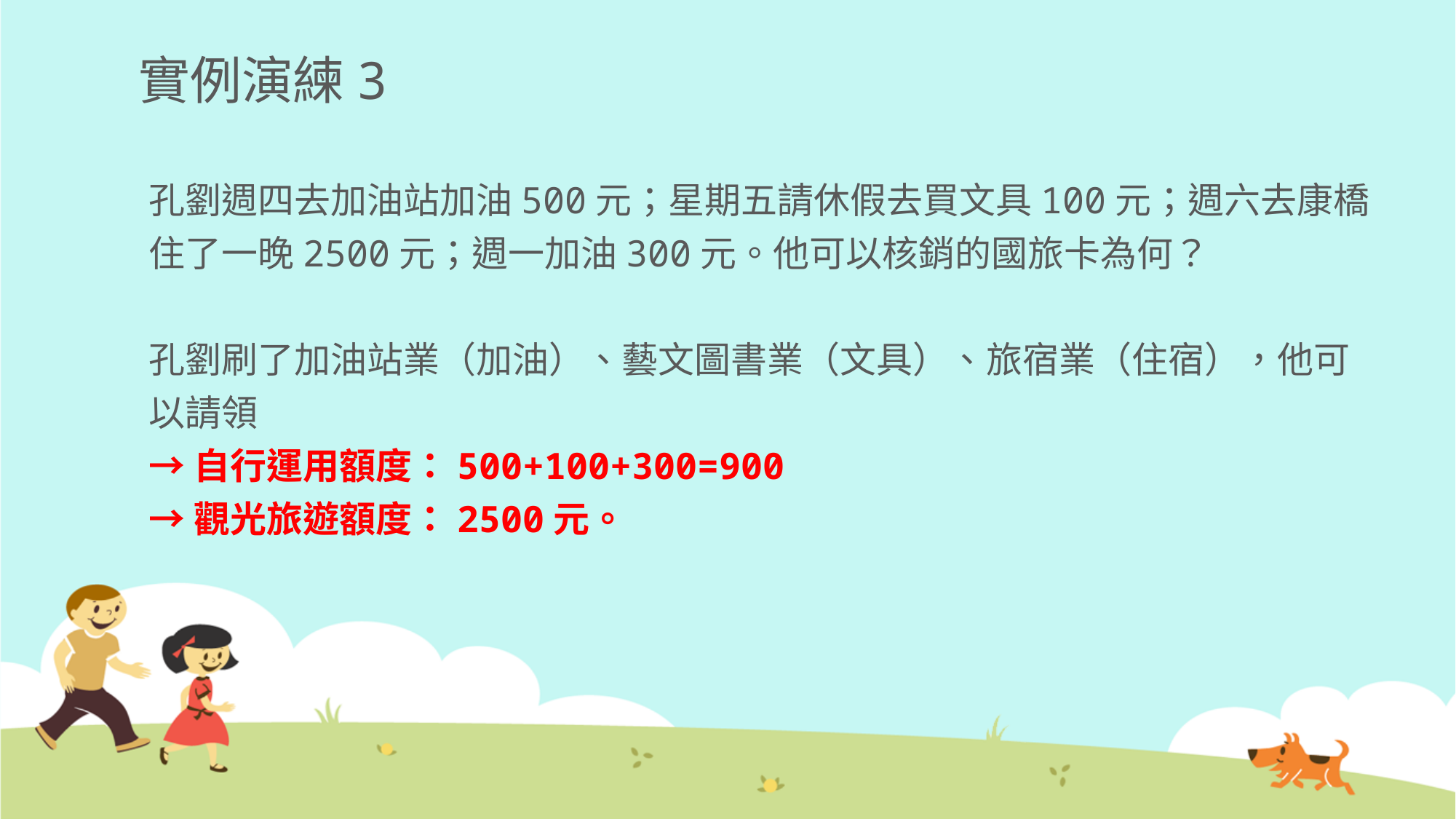

# 實例演練3
孔劉週四去加油站加油500元；星期五請休假去買文具100元；週六去康橋住了一晚2500元；週一加油300元。他可以核銷的國旅卡為何？

孔劉刷了加油站業（加油）、藝文圖書業（文具）、旅宿業（住宿），他可以請領
→自行運用額度：500+100+300=900
→觀光旅遊額度：2500元。